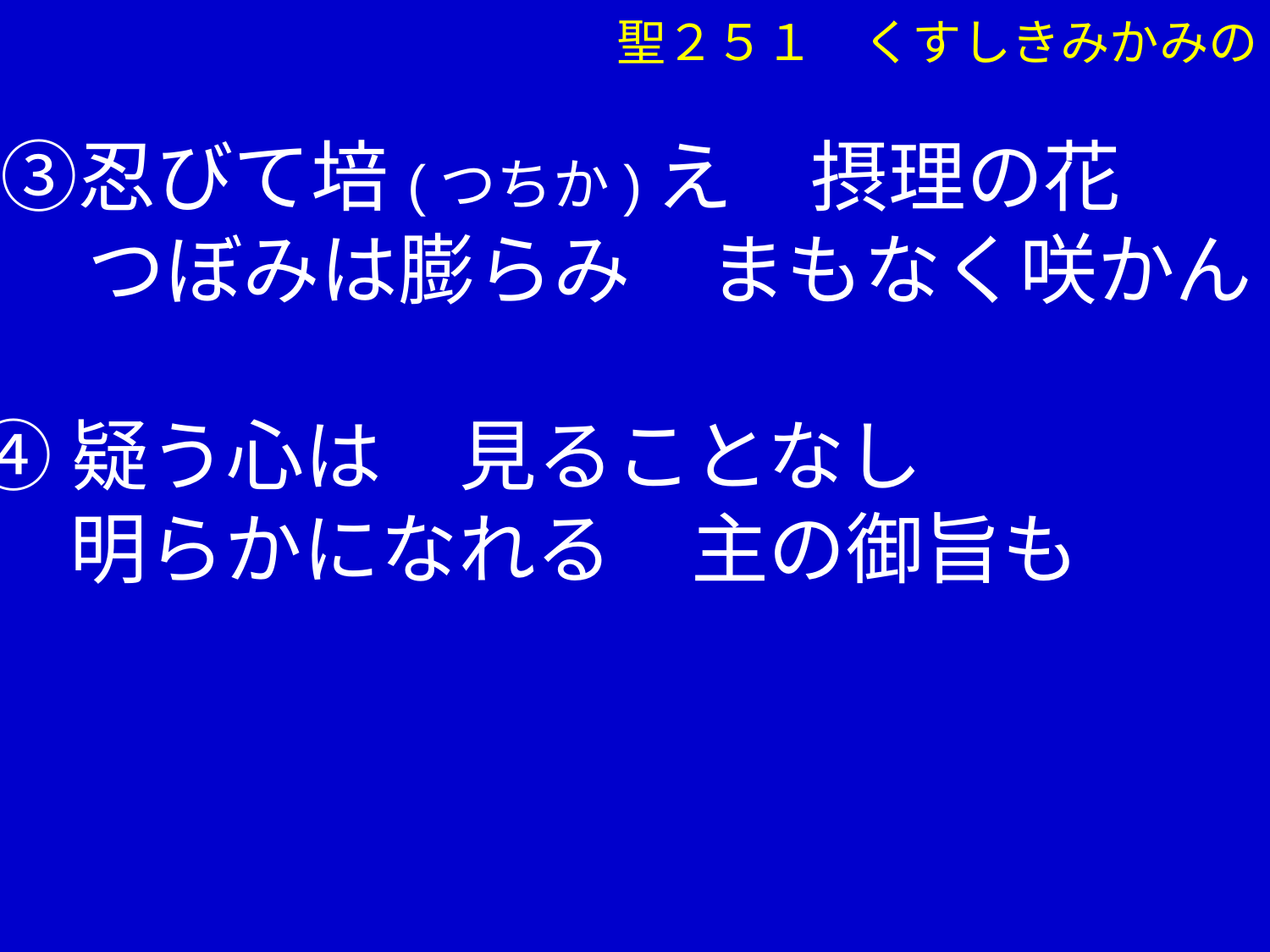

聖２５１　くすしきみかみの
　 ③忍びて培(つちか)え　摂理の花
　      つぼみは膨らみ　まもなく咲かん

    ④疑う心は　見ることなし
　     明らかになれる　主の御旨も